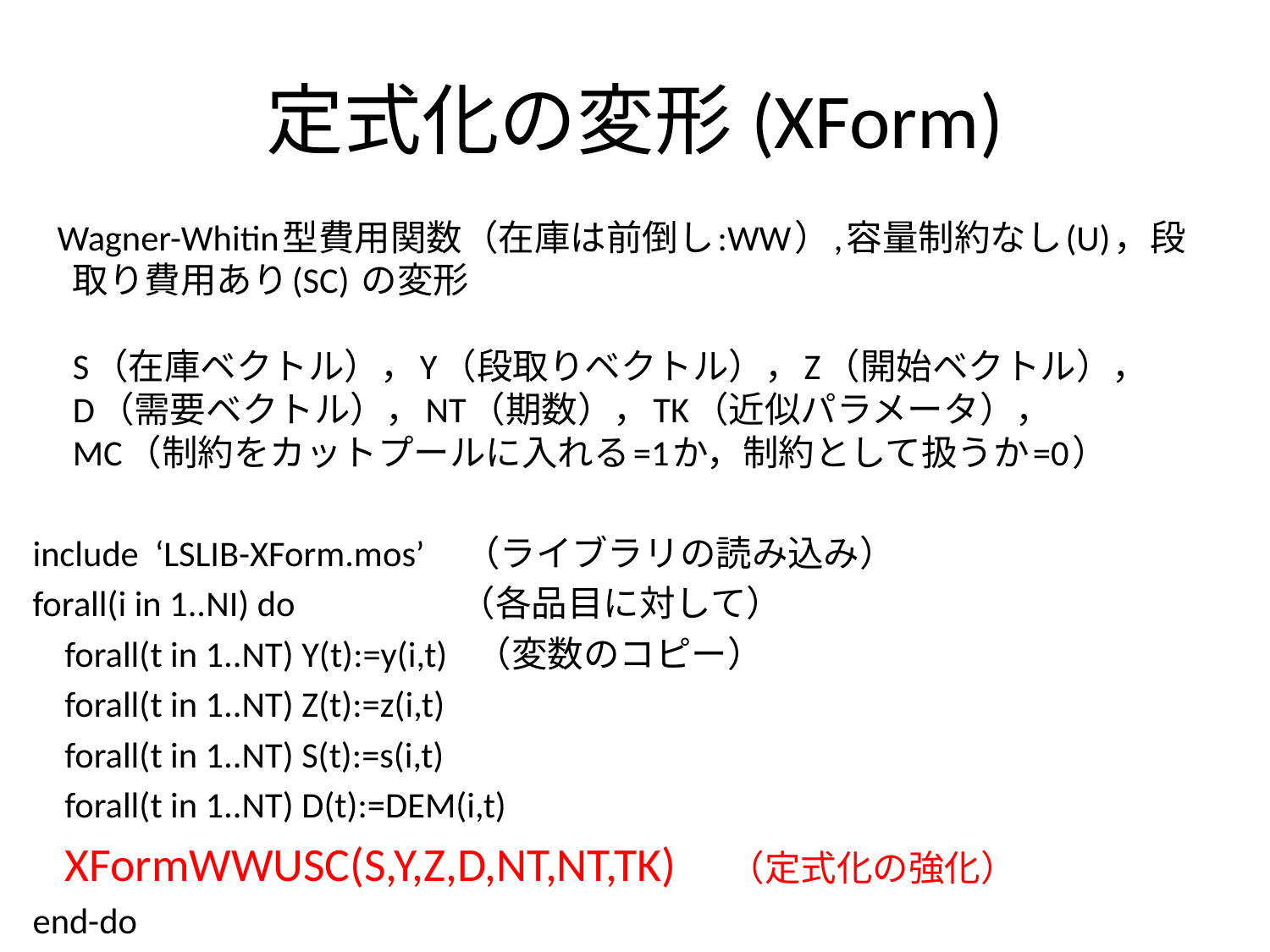

# 定式化の変形(XForm)
    Wagner-Whitin型費用関数（在庫は前倒し:WW）,容量制約なし(U)，段取り費用あり(SC) の変形
S（在庫ベクトル），Y（段取りベクトル），Z（開始ベクトル），
D（需要ベクトル），NT（期数），TK（近似パラメータ），
MC（制約をカットプールに入れる=1か，制約として扱うか=0）

include  ‘LSLIB-XForm.mos’　（ライブラリの読み込み）
forall(i in 1..NI) do                    （各品目に対して）
    forall(t in 1..NT) Y(t):=y(i,t)   （変数のコピー）
    forall(t in 1..NT) Z(t):=z(i,t)
    forall(t in 1..NT) S(t):=s(i,t)
    forall(t in 1..NT) D(t):=DEM(i,t)
    XFormWWUSC(S,Y,Z,D,NT,NT,TK)　（定式化の強化）
end-do